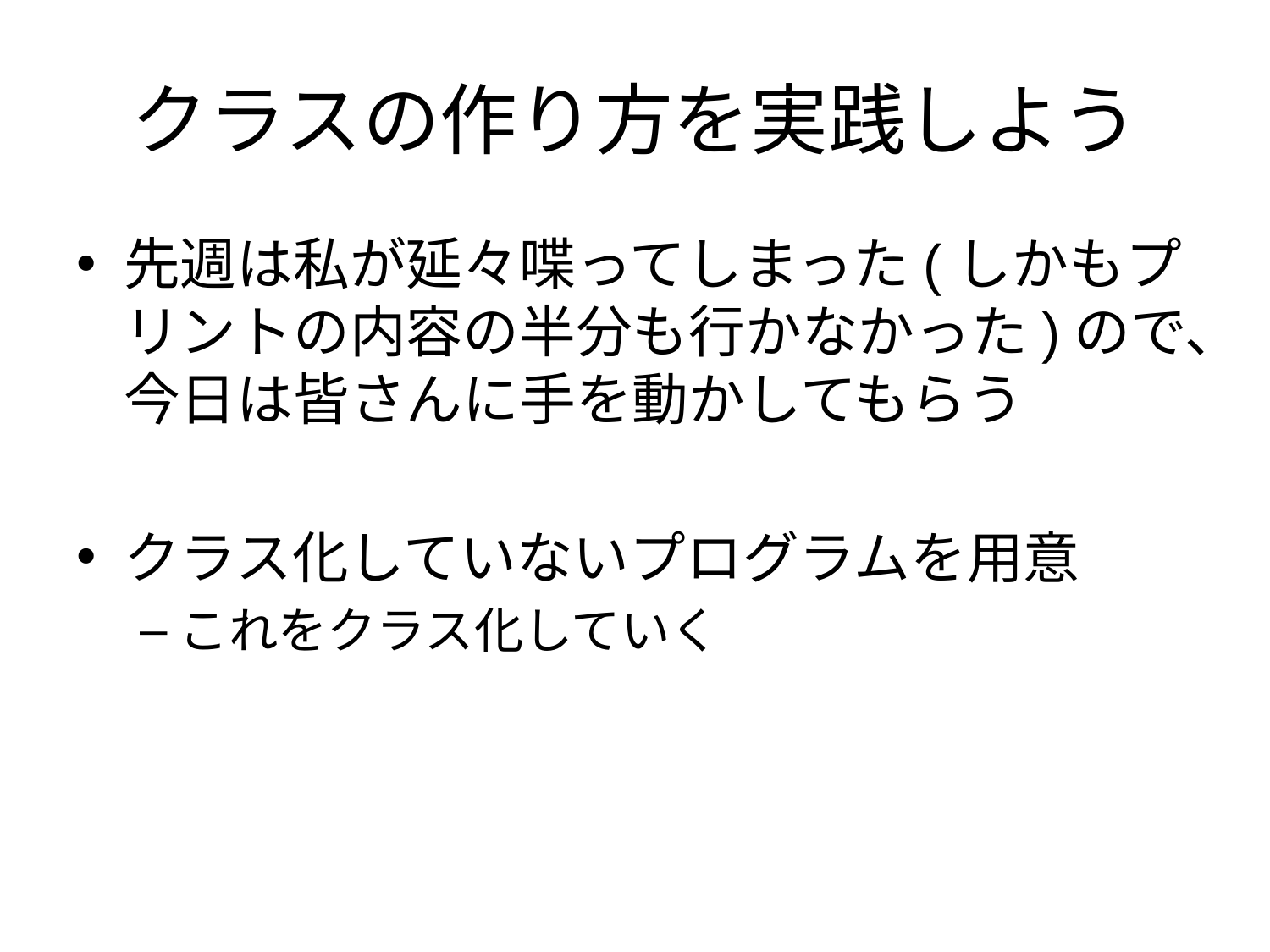

# クラスの作り方を実践しよう
先週は私が延々喋ってしまった(しかもプリントの内容の半分も行かなかった)ので、今日は皆さんに手を動かしてもらう

クラス化していないプログラムを用意
これをクラス化していく